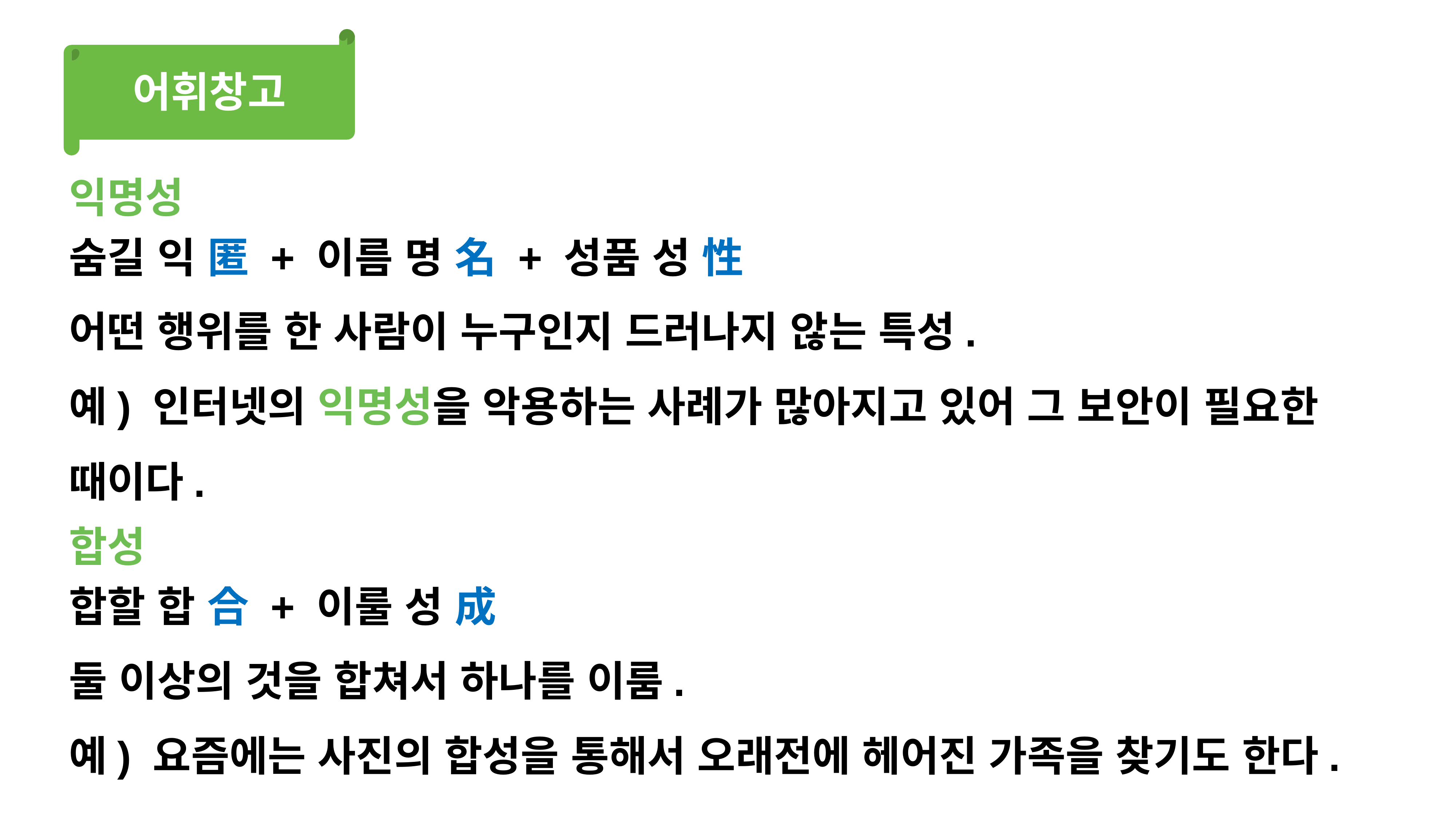

어휘창고
익명성
숨길 익 匿 + 이름 명 名 + 성품 성 性
어떤 행위를 한 사람이 누구인지 드러나지 않는 특성.
예) 인터넷의 익명성을 악용하는 사례가 많아지고 있어 그 보안이 필요한
때이다.
합성
합할 합 合 + 이룰 성 成
둘 이상의 것을 합쳐서 하나를 이룸.
예) 요즘에는 사진의 합성을 통해서 오래전에 헤어진 가족을 찾기도 한다.